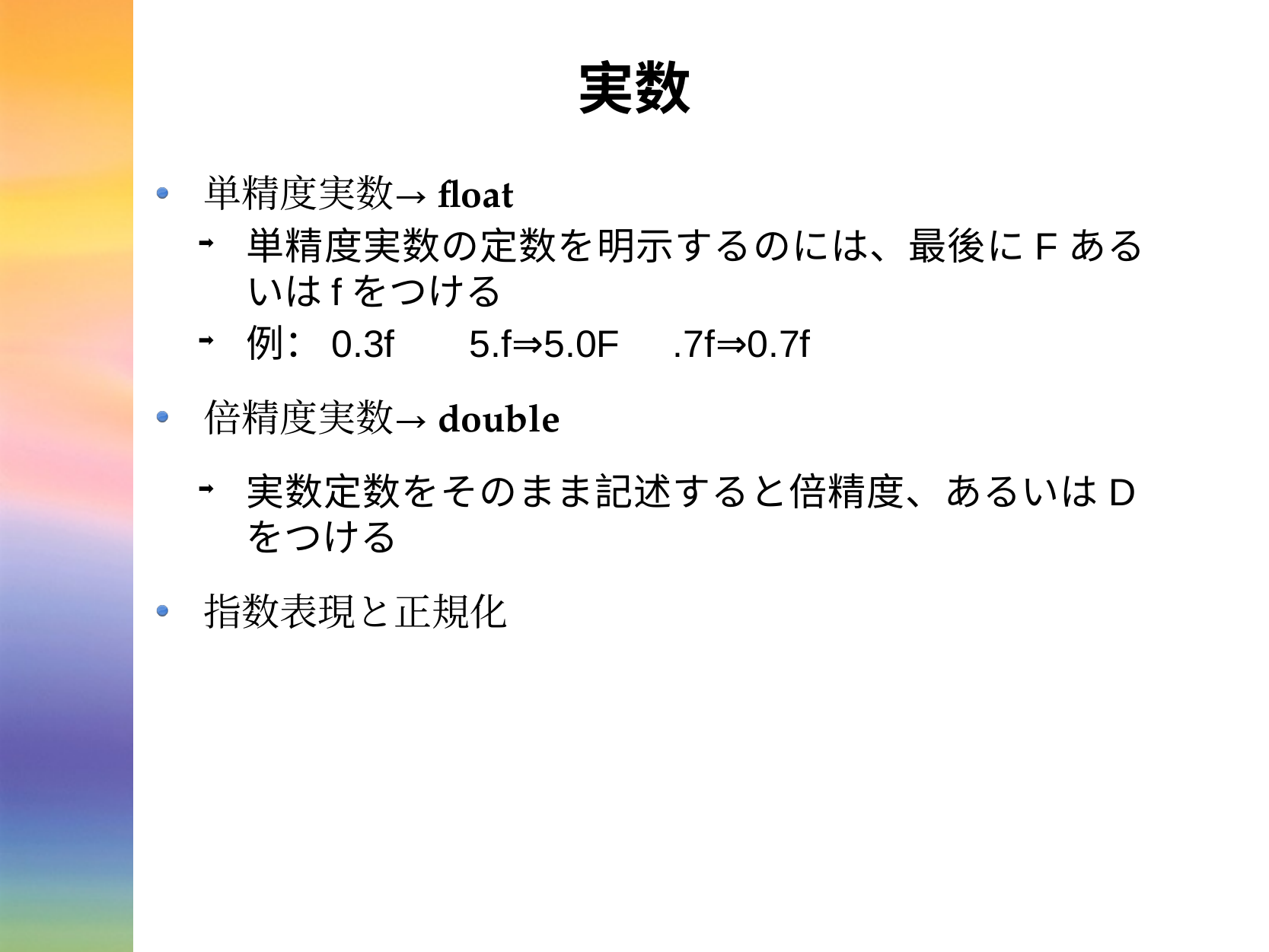

# 実数
単精度実数→float
単精度実数の定数を明示するのには、最後にFあるいはfをつける
例：0.3f       5.f⇒5.0F     .7f⇒0.7f
倍精度実数→double
実数定数をそのまま記述すると倍精度、あるいはDをつける
指数表現と正規化